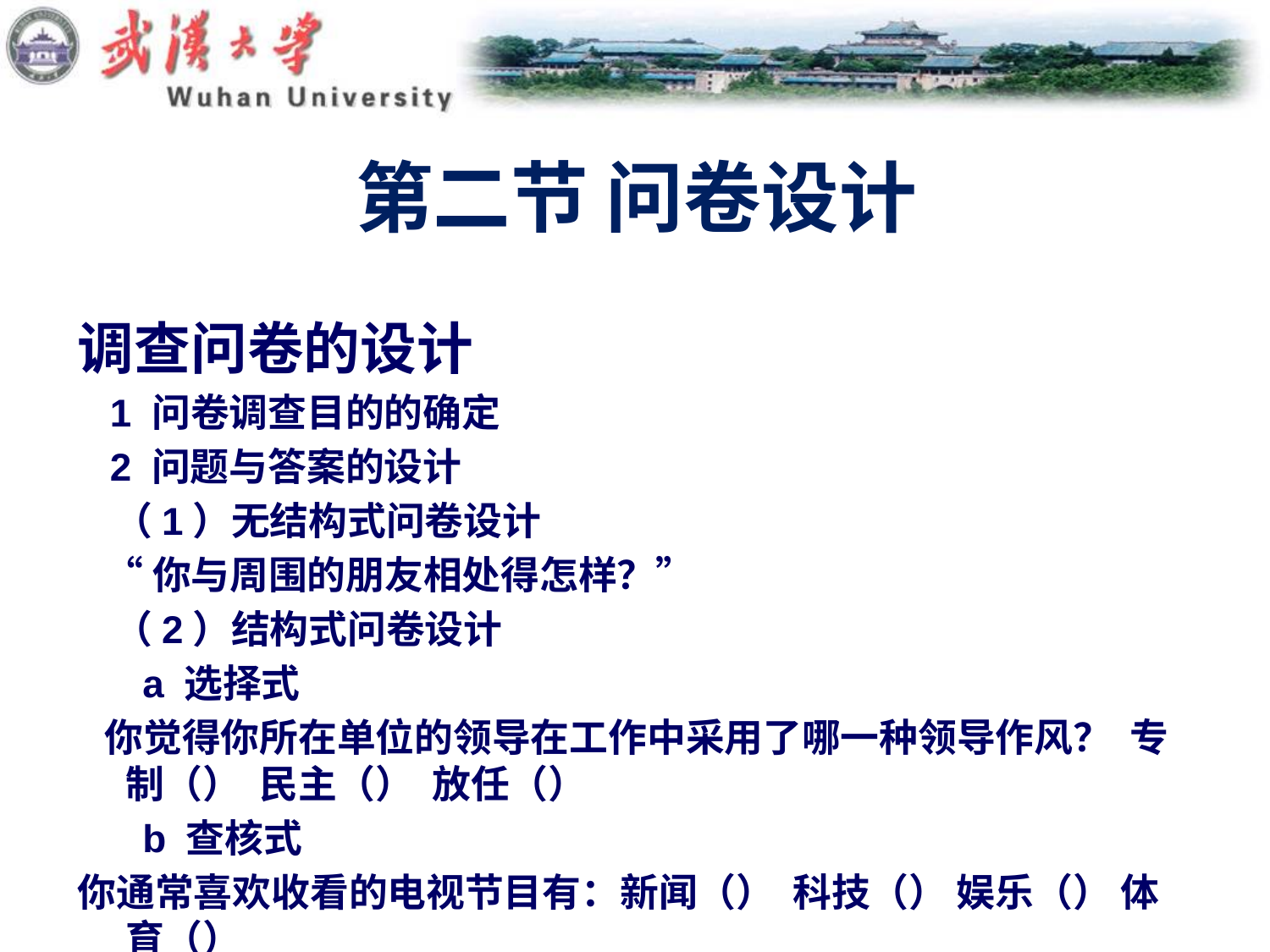

# 第二节 问卷设计
调查问卷的设计
   1 问卷调查目的的确定
   2 问题与答案的设计
   （1）无结构式问卷设计
   “你与周围的朋友相处得怎样？”
   （2）结构式问卷设计
      a 选择式
  你觉得你所在单位的领导在工作中采用了哪一种领导作风？  专制（）  民主（）  放任（）
      b 查核式
你通常喜欢收看的电视节目有：新闻（）  科技（） 娱乐（） 体育（）